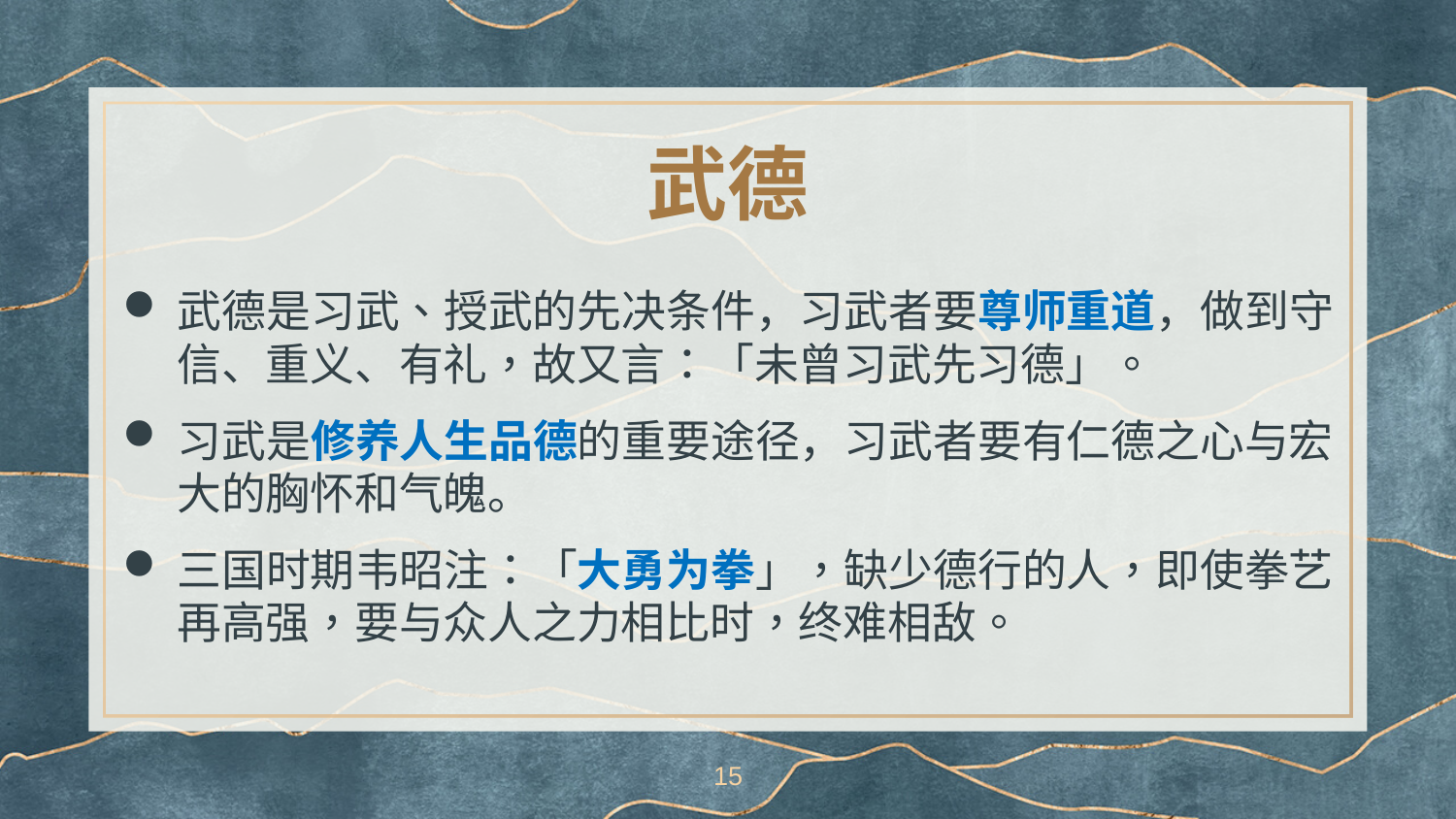

# 武德
武德是习武、授武的先决条件，习武者要尊师重道，做到守信、重义、有礼，故又言：「未曾习武先习德」。
习武是修养人生品德的重要途径，习武者要有仁德之心与宏大的胸怀和气魄。
三国时期韦昭注：「大勇为拳」，缺少德行的人，即使拳艺再高强，要与众人之力相比时，终难相敌。

15